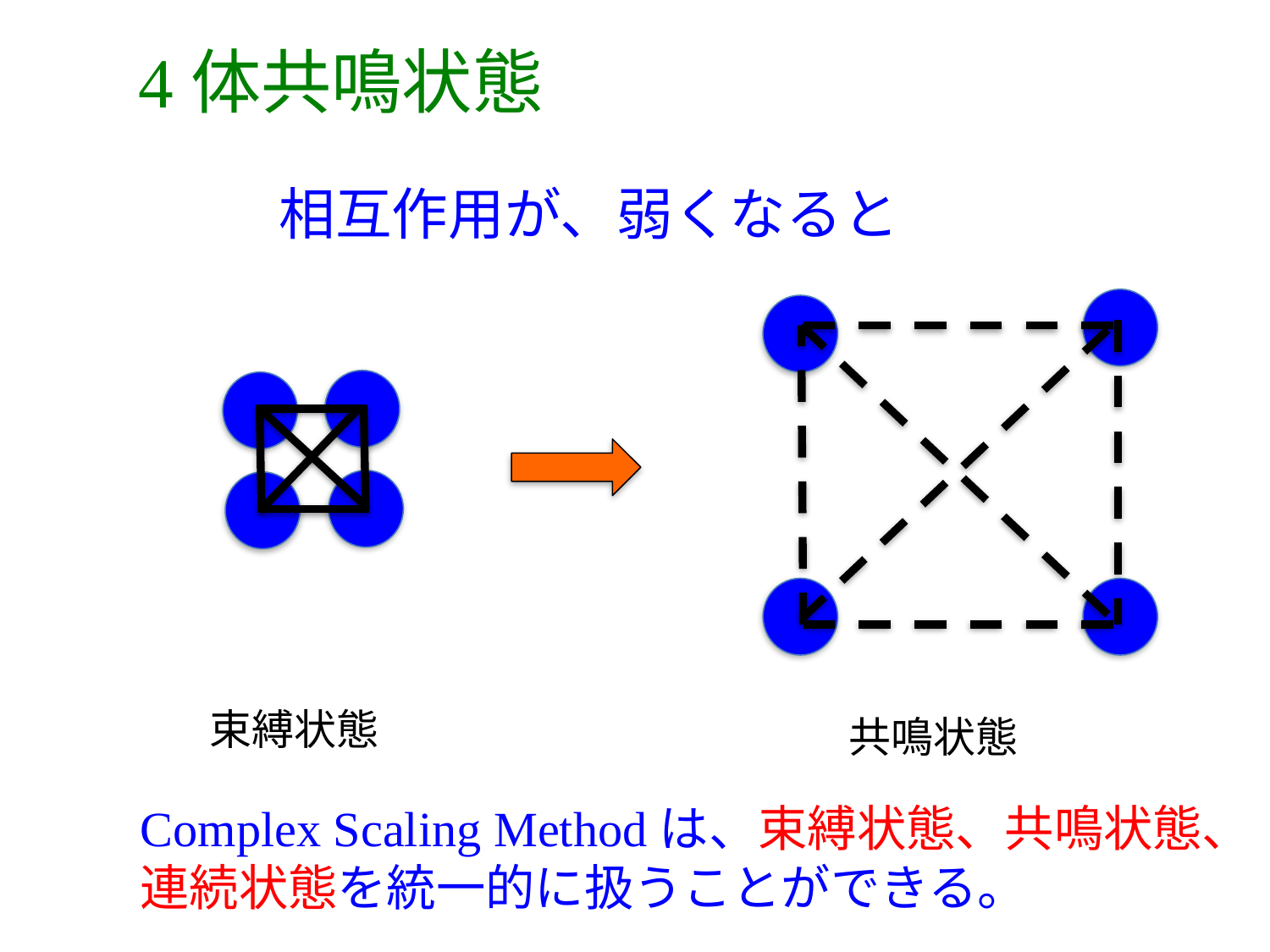

4体共鳴状態
相互作用が、弱くなると

共鳴状態

束縛状態
Complex Scaling Methodは、束縛状態、共鳴状態、連続状態を統一的に扱うことができる。